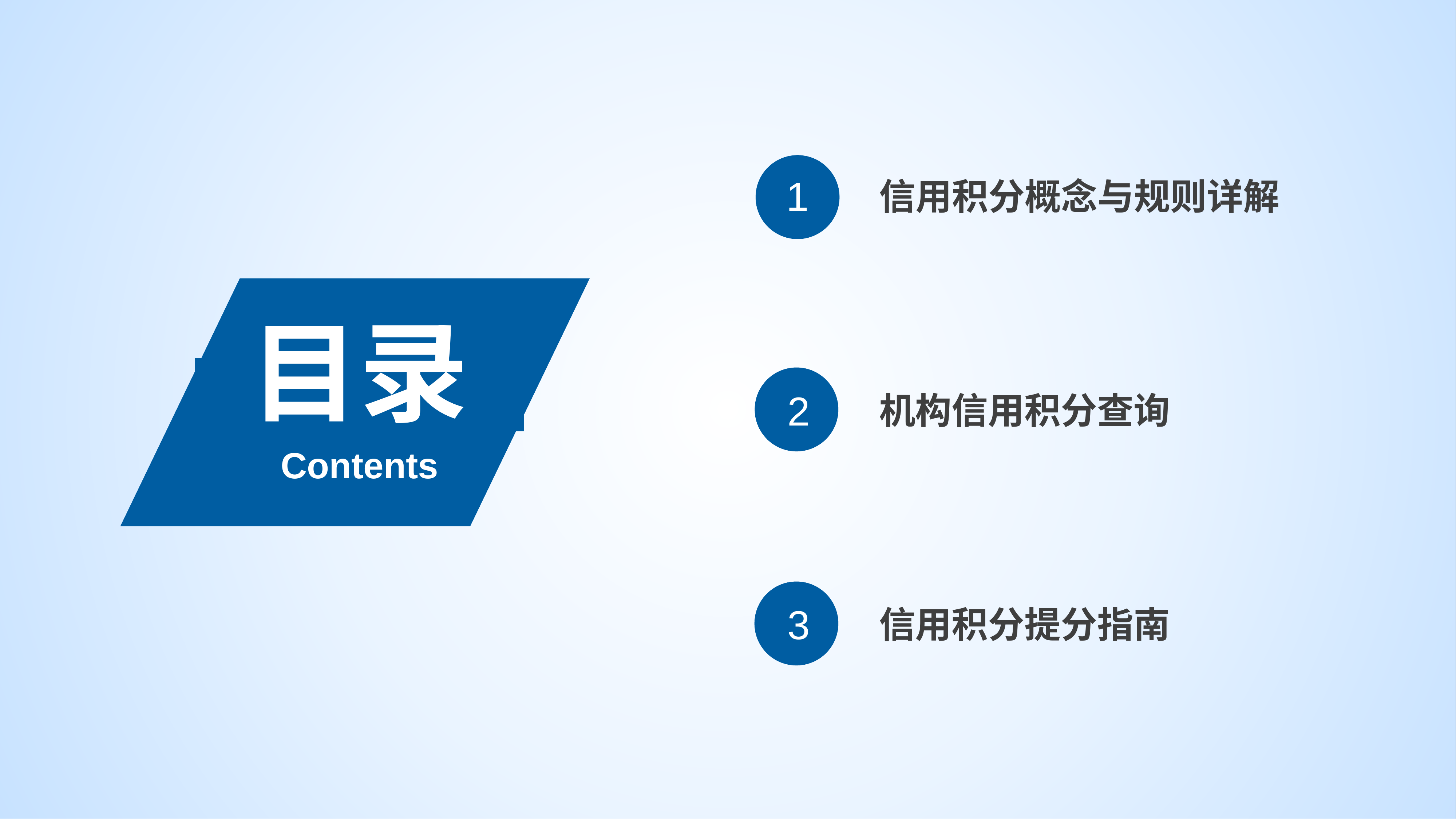

1
信用积分概念与规则详解

目录
Contents

2
机构信用积分查询

3
信用积分提分指南